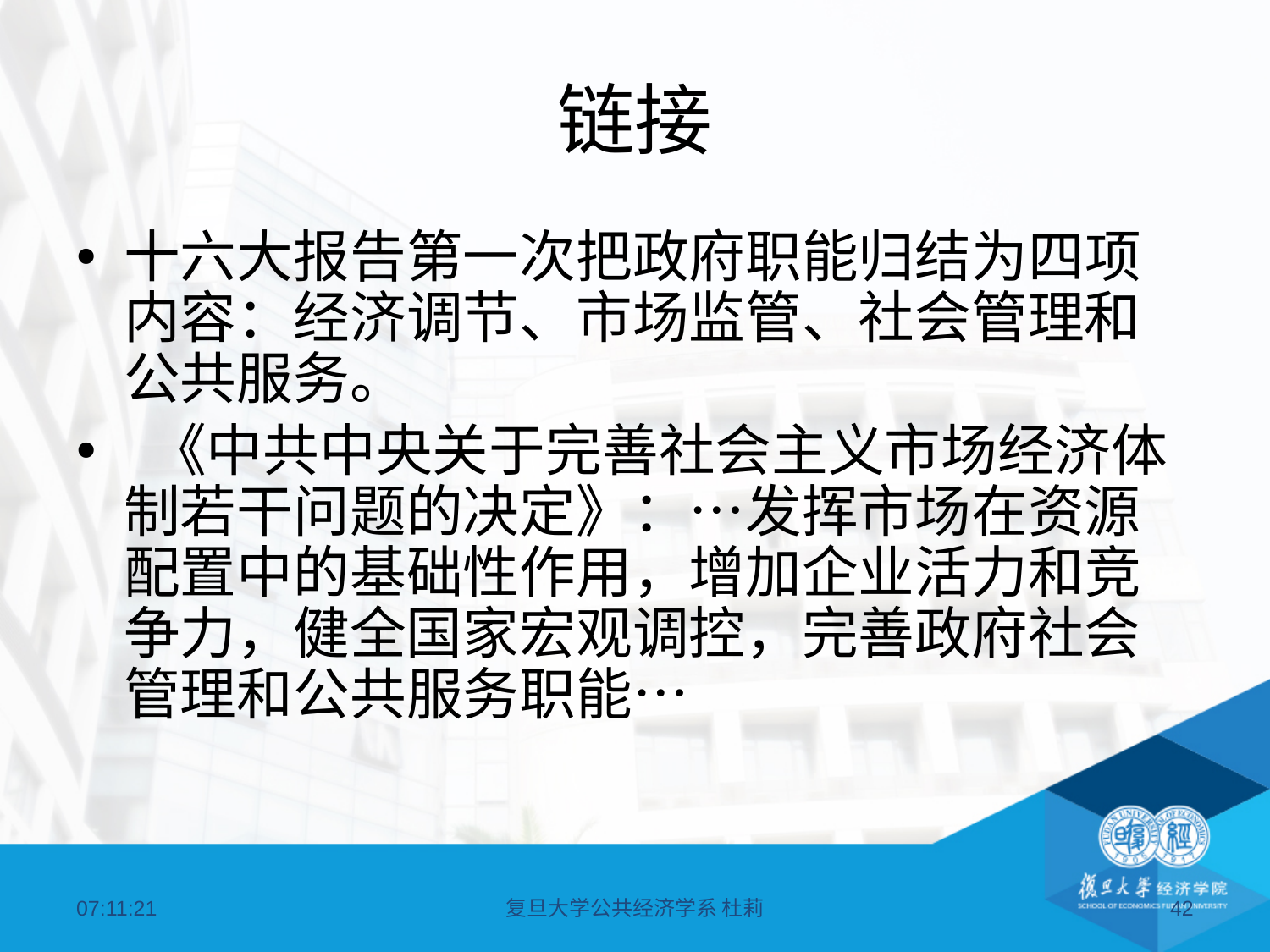

# 链接
十六大报告第一次把政府职能归结为四项内容：经济调节、市场监管、社会管理和公共服务。
 《中共中央关于完善社会主义市场经济体制若干问题的决定》：…发挥市场在资源配置中的基础性作用，增加企业活力和竞争力，健全国家宏观调控，完善政府社会管理和公共服务职能…
07:11:21
复旦大学公共经济学系 杜莉
42